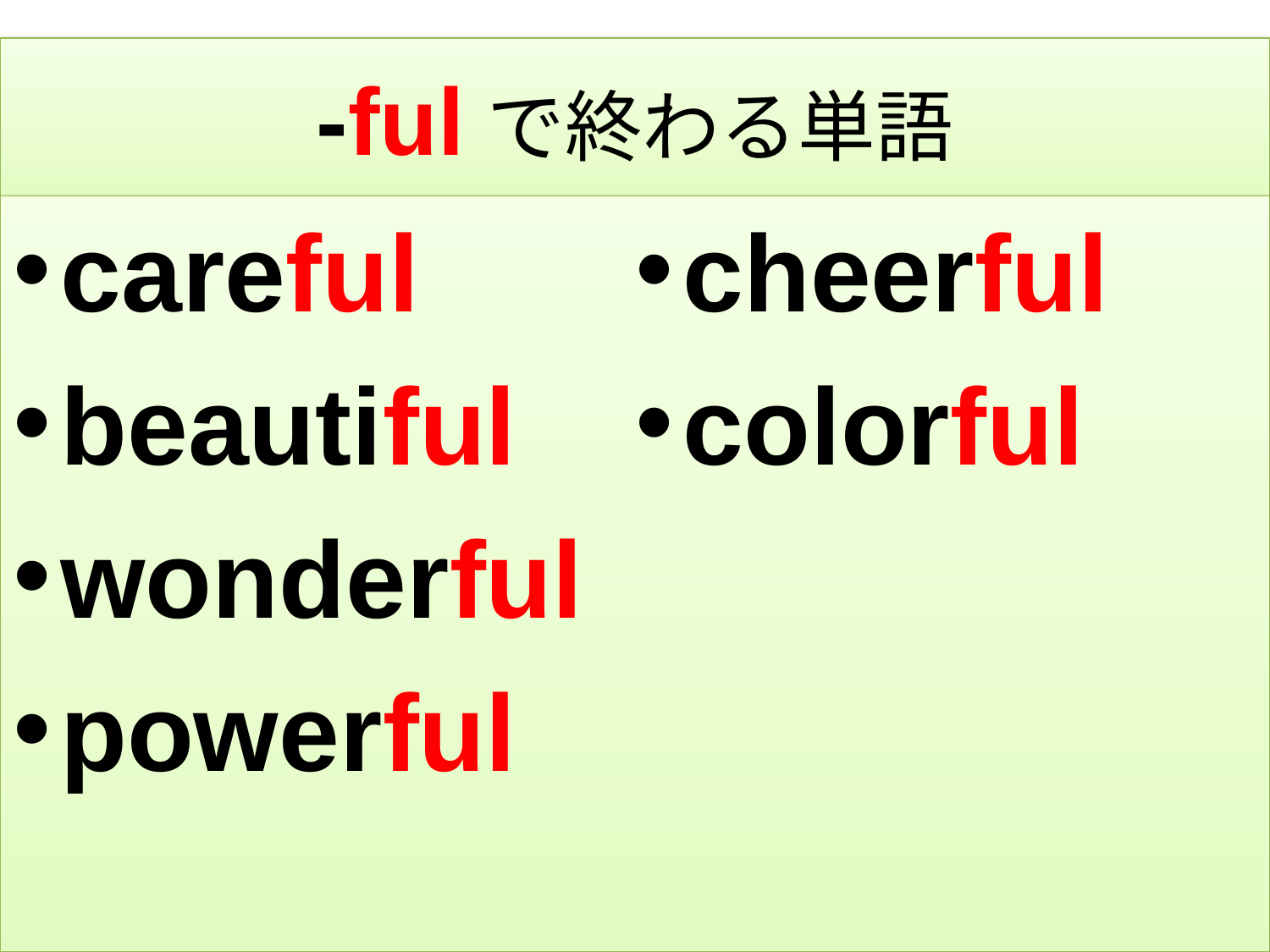

# -fulで終わる単語
careful
beautiful
wonderful
powerful
cheerful
colorful